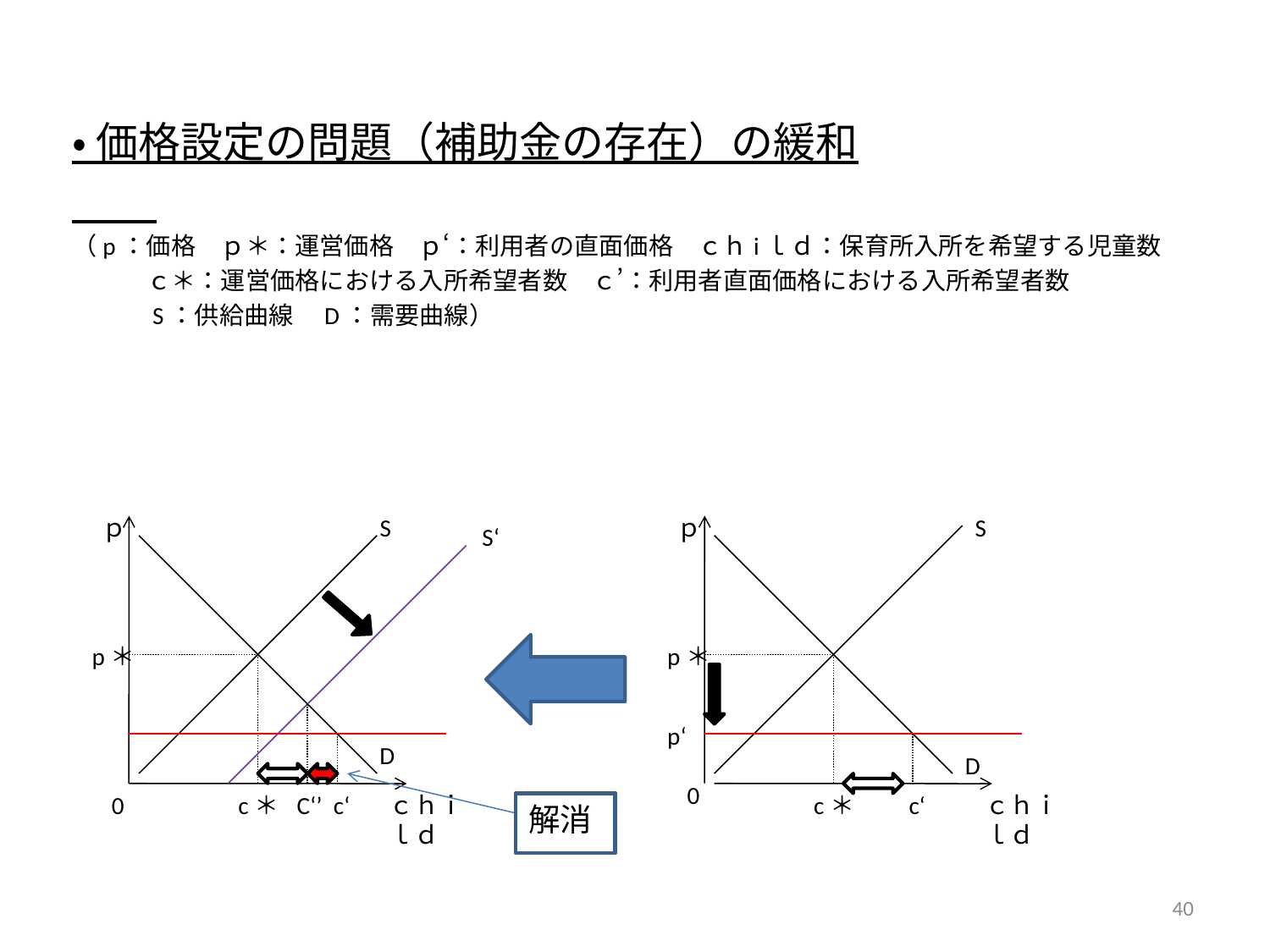

・ 価格設定の問題（補助金の存在）の緩和

（p：価格　ｐ＊：運営価格　ｐ‘：利用者の直面価格　ｃｈiｌｄ：保育所入所を希望する児童数
　　　ｃ＊：運営価格における入所希望者数　ｃ’：利用者直面価格における入所希望者数
　　　S：供給曲線　D：需要曲線）

ｐ
S
ｐ
S
S‘

p＊

p＊

p‘
D
D

0

0
c＊
C‘’
c‘
ｃｈｉｌｄ
c＊
c‘
ｃｈｉｌｄ
解消

40